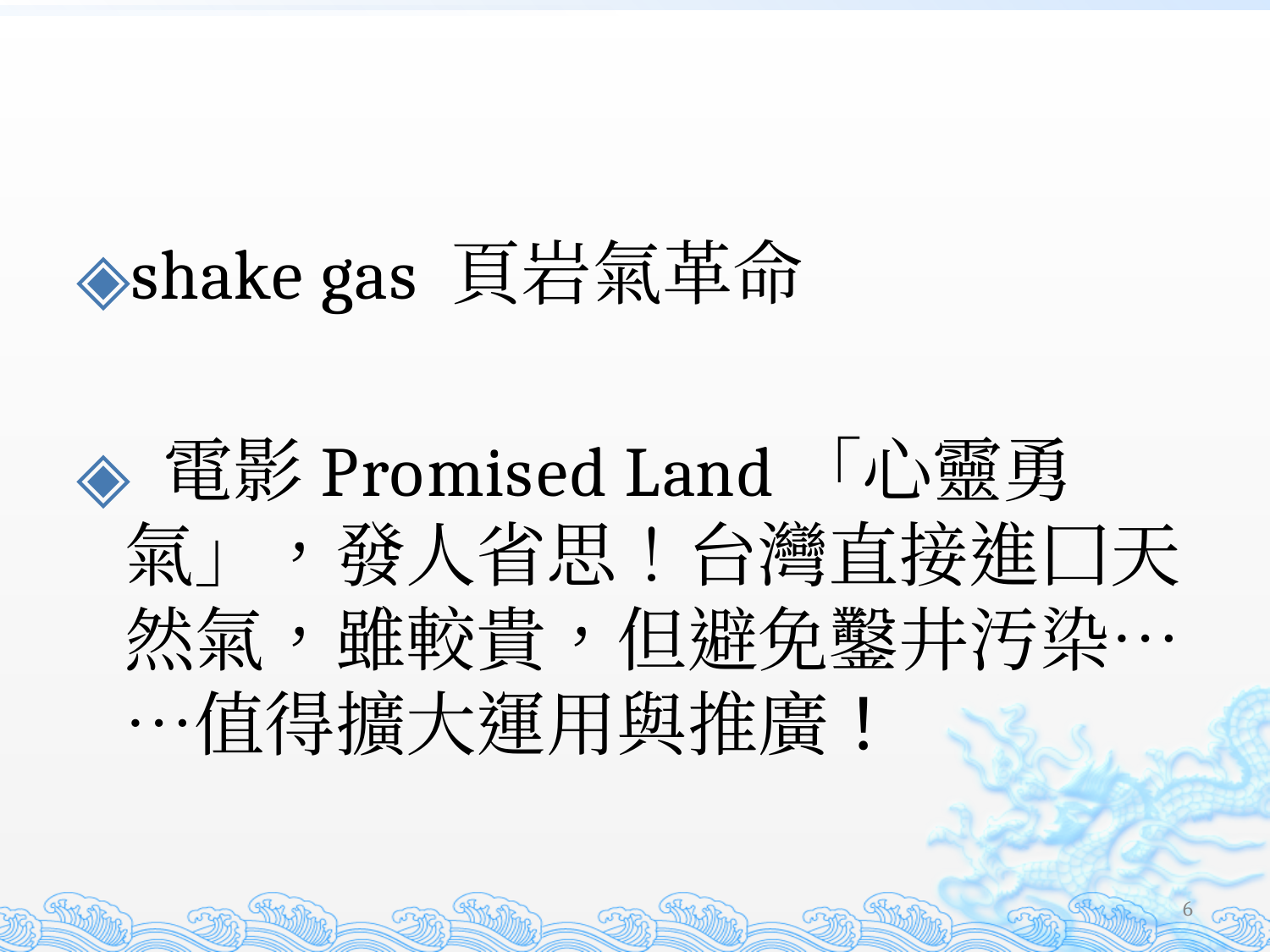

#
shake gas 頁岩氣革命

 電影Promised Land「心靈勇氣」，發人省思！台灣直接進囗天然氣，雖較貴，但避免鑿井汚染⋯⋯值得擴大運用與推廣！

6